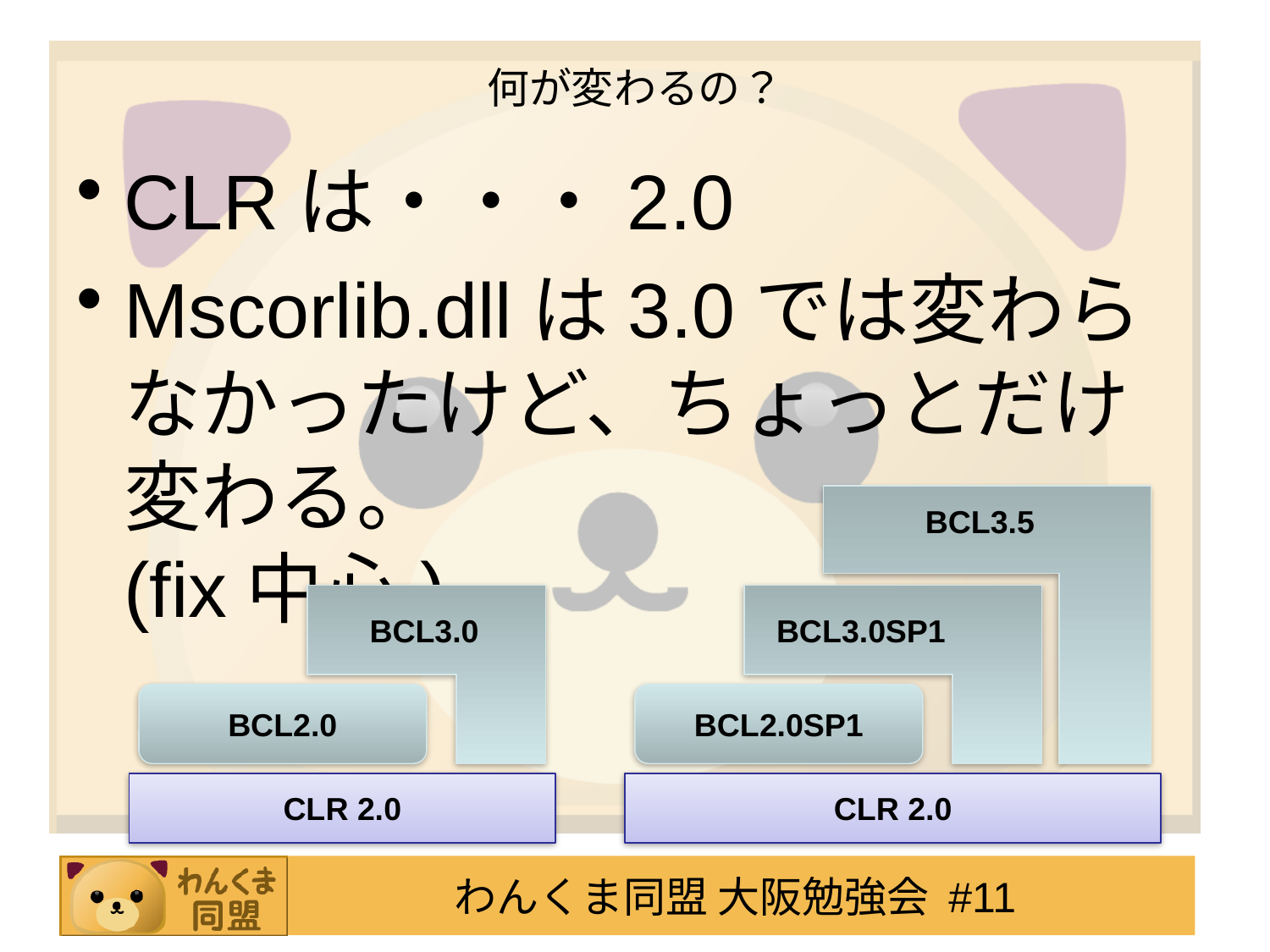

# 何が変わるの？
CLRは・・・2.0
Mscorlib.dllは3.0では変わらなかったけど、ちょっとだけ変わる。
(fix中心)

BCL3.5

BCL3.0
BCL3.0SP1
BCL2.0
BCL2.0SP1
CLR 2.0
CLR 2.0